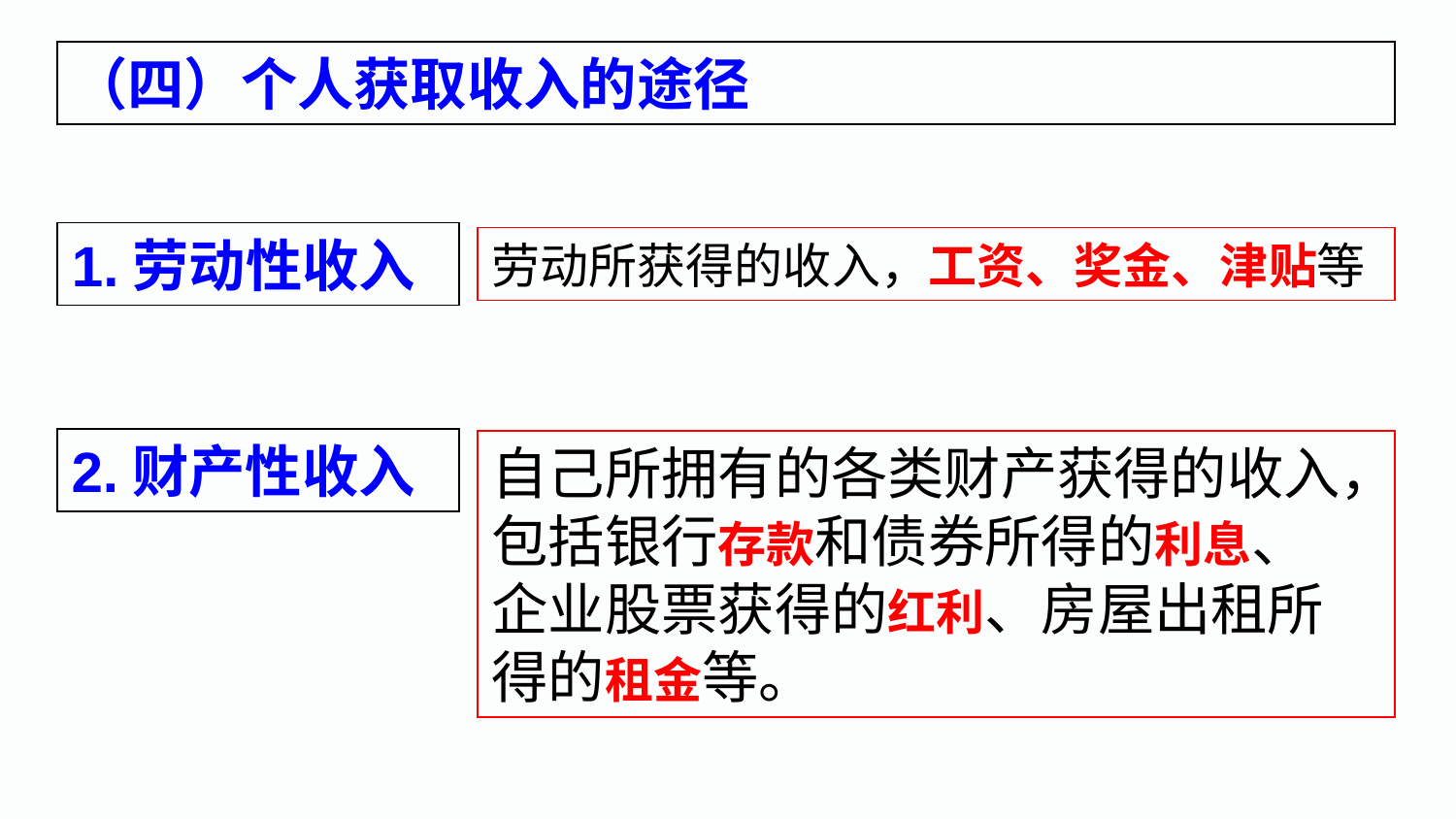

（四）个人获取收入的途径
1.劳动性收入
劳动所获得的收入，工资、奖金、津贴等
2.财产性收入
自己所拥有的各类财产获得的收入，包括银行存款和债券所得的利息、
企业股票获得的红利、房屋出租所得的租金等。